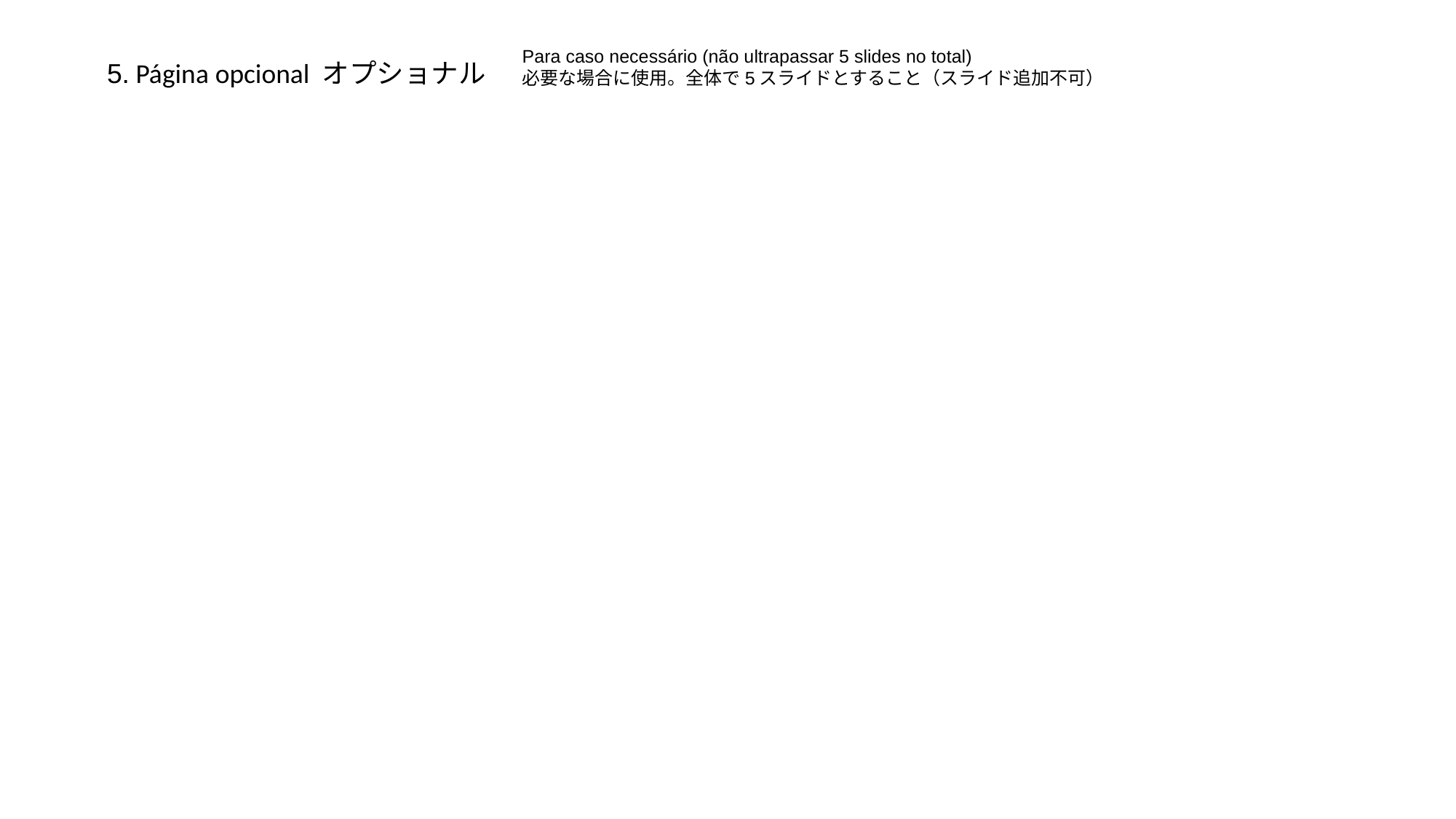

Para caso necessário (não ultrapassar 5 slides no total)
必要な場合に使用。全体で5スライドとすること（スライド追加不可）
5. Página opcional オプショナル